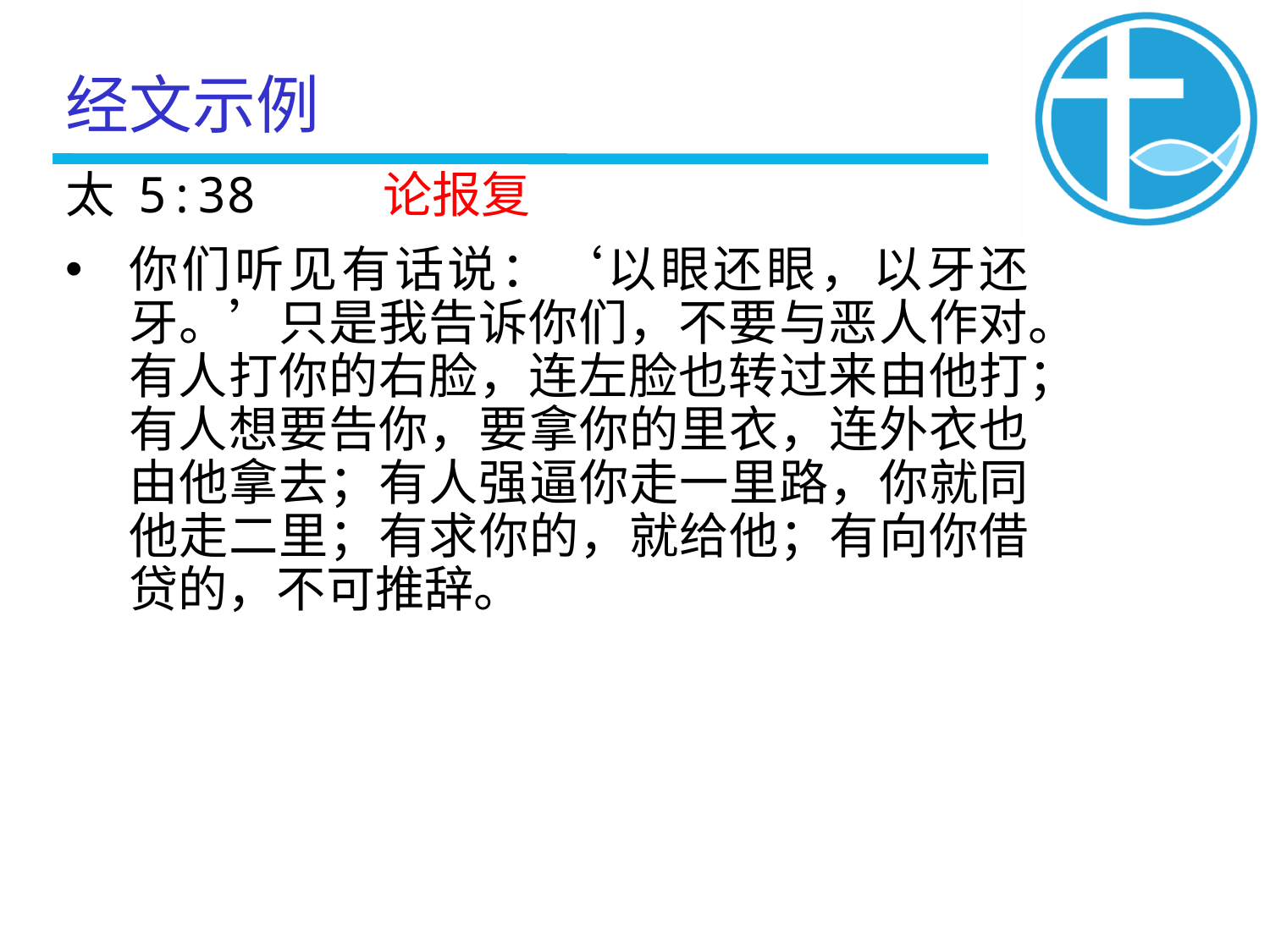

经文示例

太 5:38	论报复
你们听见有话说：‘以眼还眼，以牙还牙。’只是我告诉你们，不要与恶人作对。有人打你的右脸，连左脸也转过来由他打；有人想要告你，要拿你的里衣，连外衣也由他拿去；有人强逼你走一里路，你就同他走二里；有求你的，就给他；有向你借贷的，不可推辞。